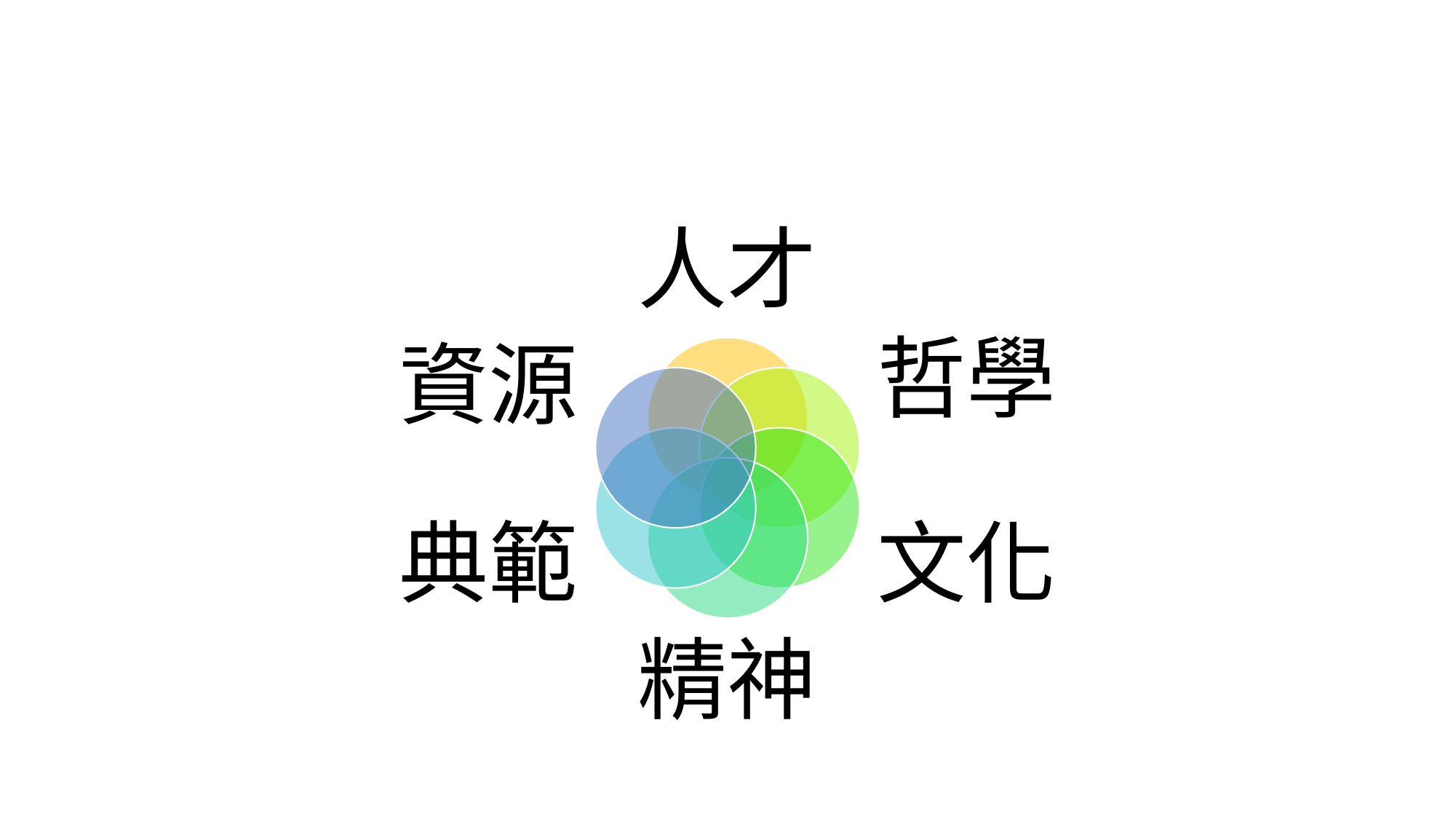

#
人才
哲學
文化
精神
典範
資源